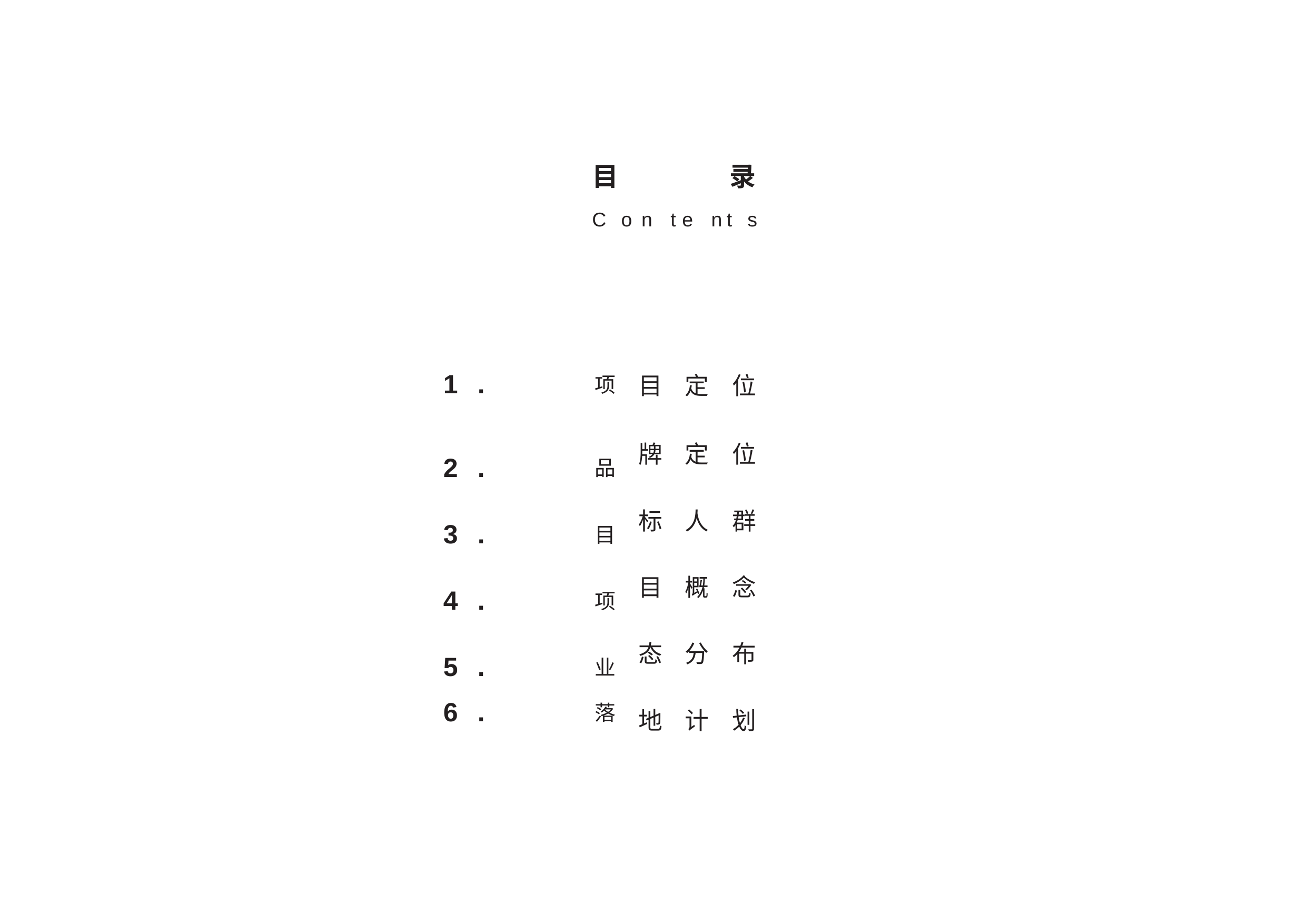

| 目 |  |  | 录 |
| --- | --- | --- | --- |
| C o | n t | e n | t s |
| 1 . 项 | 目 | 定 | 位 |
| --- | --- | --- | --- |
| 2 . 品 | 牌 | 定 | 位 |
| 3 . 目 | 标 | 人 | 群 |
| 4 . 项 | 目 | 概 | 念 |
| 5 . 业 | 态 | 分 | 布 |
| 6 . 落 | 地 | 计 | 划 |